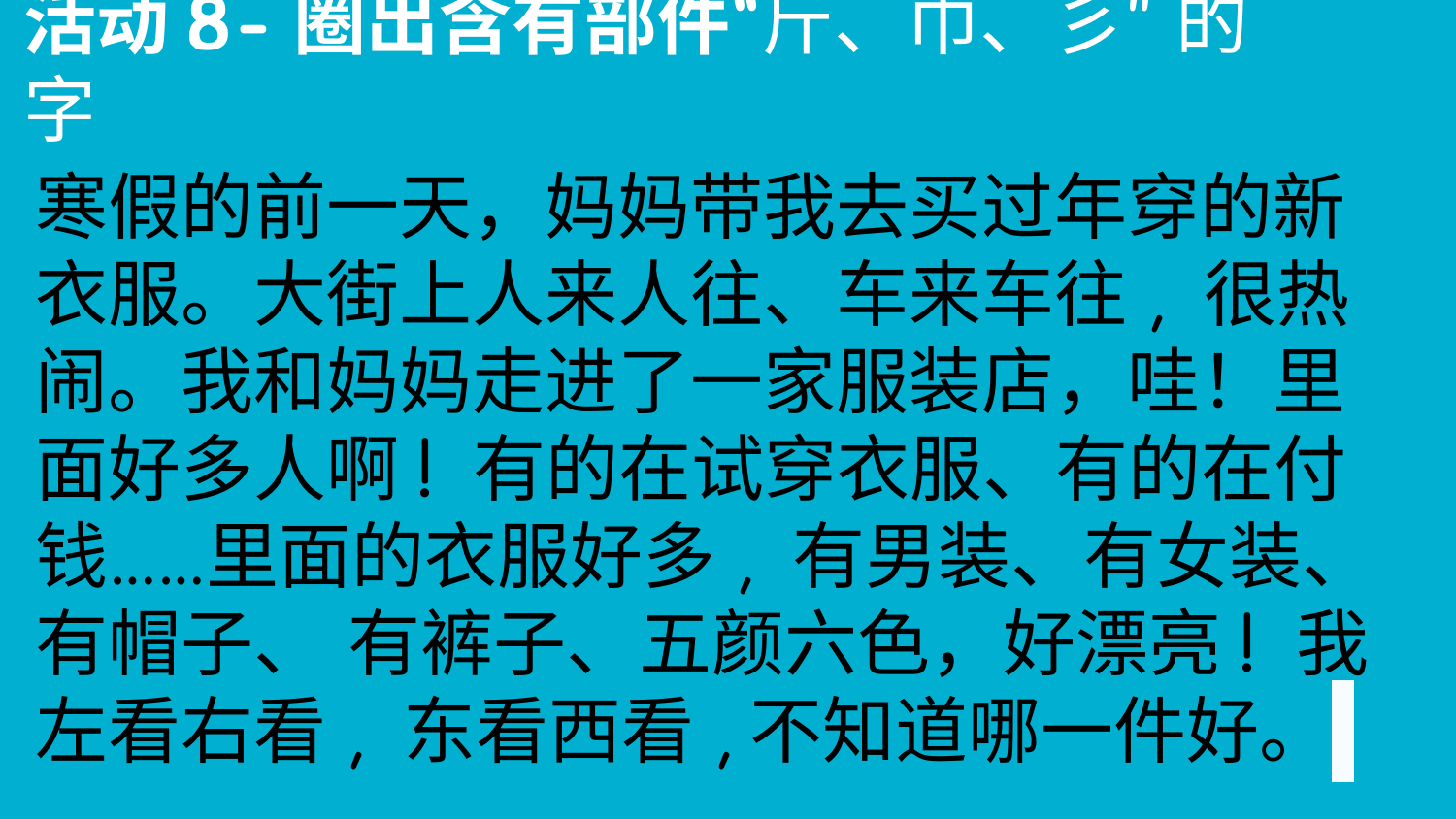

活动8-圈出含有部件“斤、巾、彡” 的字
寒假的前一天，妈妈带我去买过年穿的新衣服。大街上人来人往、车来车往, 很热闹。我和妈妈走进了一家服装店，哇！里面好多人啊! 有的在试穿衣服、有的在付钱……里面的衣服好多, 有男装、有女装、有帽子、 有裤子、五颜六色，好漂亮! 我左看右看, 东看西看,不知道哪一件好。